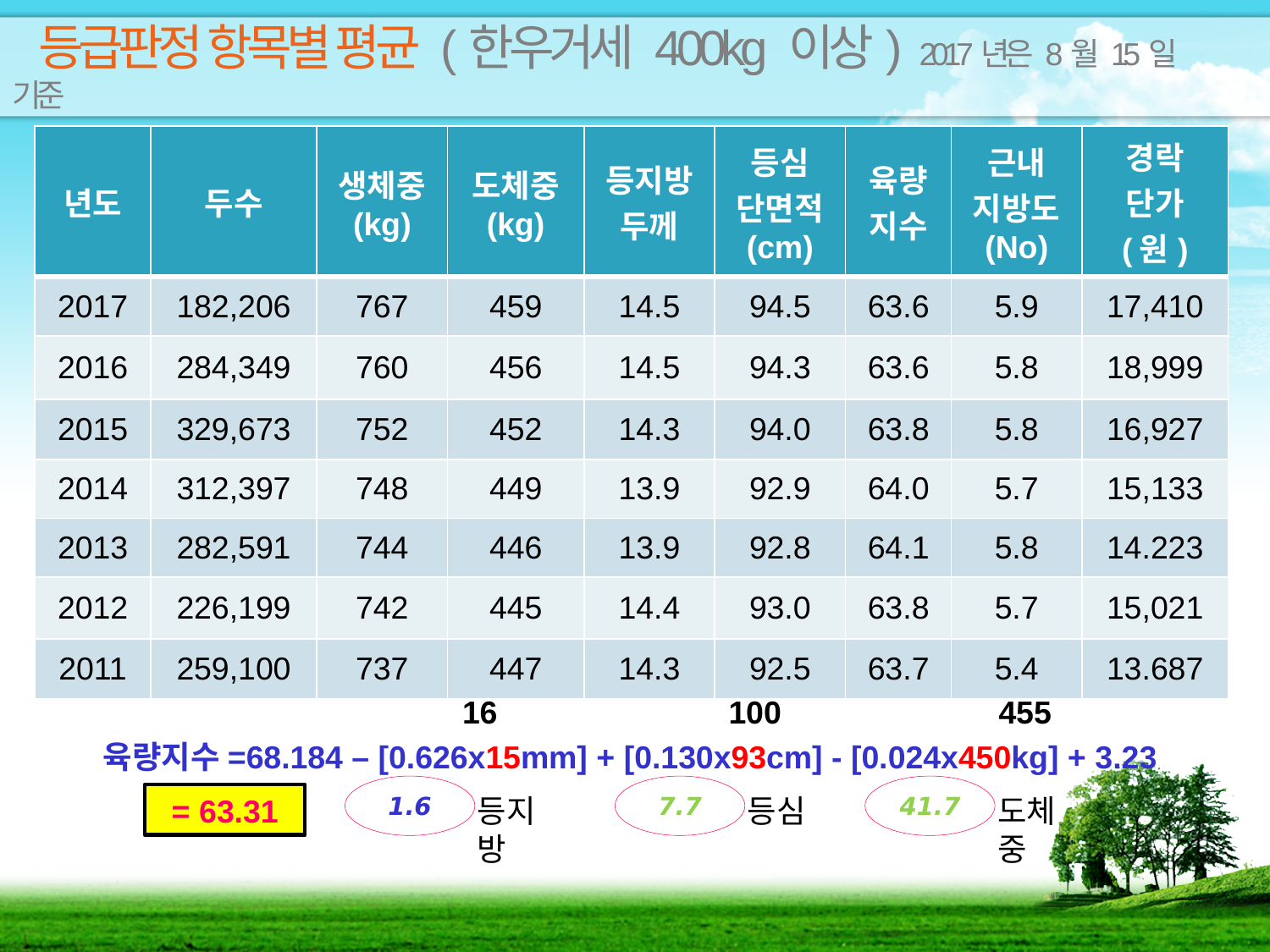

등급판정 항목별 평균 (한우거세 400kg 이상)  2017년은 8월 15일 기준
| 년도 | 두수 | 생체중 (kg) | 도체중 (kg) | 등지방 두께 | 등심 단면적 (cm) | 육량 지수 | 근내 지방도 (No) | 경락 단가 (원) |
| --- | --- | --- | --- | --- | --- | --- | --- | --- |
| 2017 | 182,206 | 767 | 459 | 14.5 | 94.5 | 63.6 | 5.9 | 17,410 |
| 2016 | 284,349 | 760 | 456 | 14.5 | 94.3 | 63.6 | 5.8 | 18,999 |
| 2015 | 329,673 | 752 | 452 | 14.3 | 94.0 | 63.8 | 5.8 | 16,927 |
| 2014 | 312,397 | 748 | 449 | 13.9 | 92.9 | 64.0 | 5.7 | 15,133 |
| 2013 | 282,591 | 744 | 446 | 13.9 | 92.8 | 64.1 | 5.8 | 14.223 |
| 2012 | 226,199 | 742 | 445 | 14.4 | 93.0 | 63.8 | 5.7 | 15,021 |
| 2011 | 259,100 | 737 | 447 | 14.3 | 92.5 | 63.7 | 5.4 | 13.687 |
16
100
455
# 육량지수=68.184 – [0.626x15mm] + [0.130x93cm] - [0.024x450kg] + 3.23
1.6
7.7
41.7
= 63.31
등지방
등심
도체중